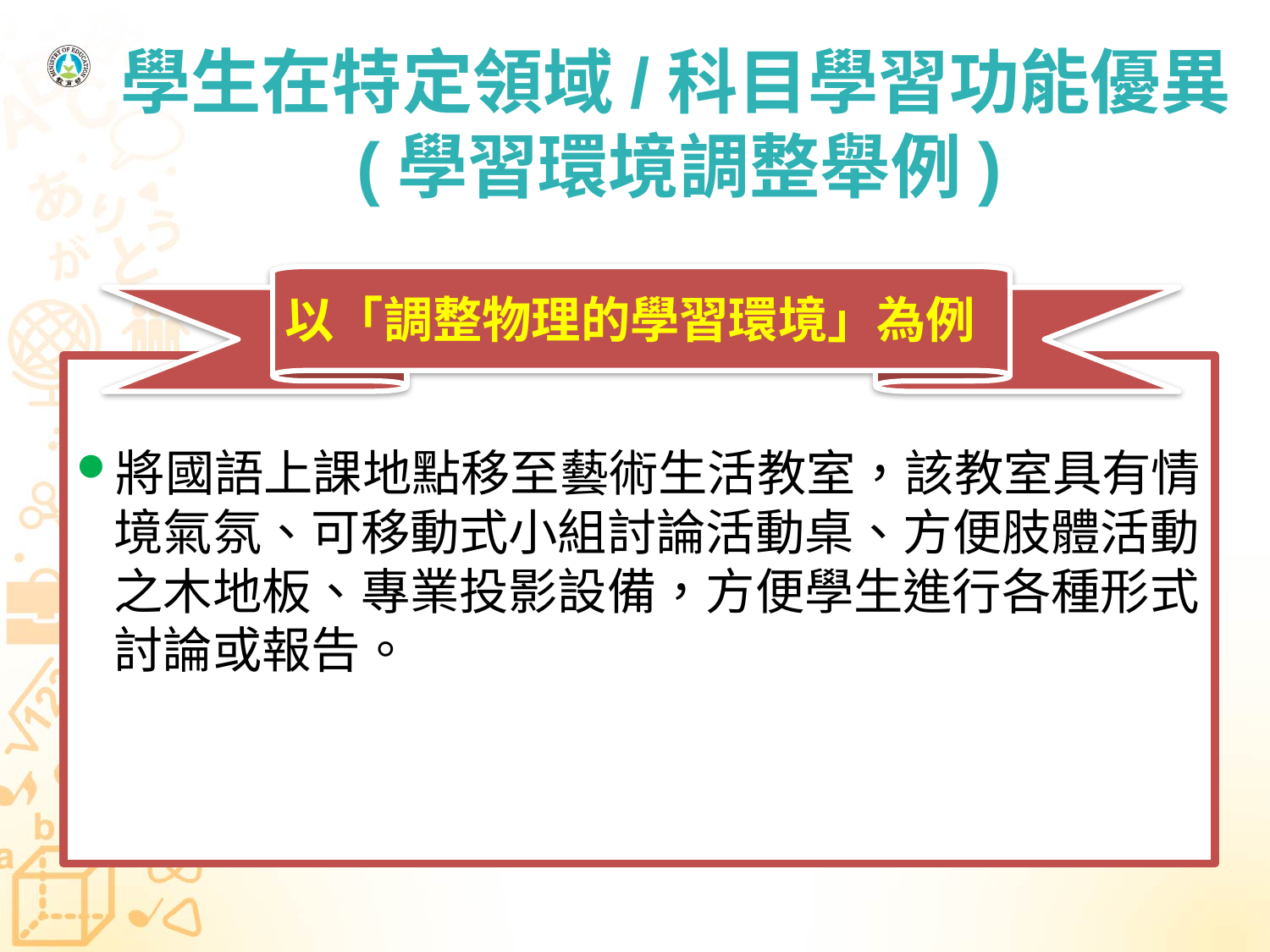

# 學生在特定領域/科目學習功能優異(學習環境調整舉例)
以「調整物理的學習環境」為例

將國語上課地點移至藝術生活教室，該教室具有情境氣氛、可移動式小組討論活動桌、方便肢體活動之木地板、專業投影設備，方便學生進行各種形式討論或報告。